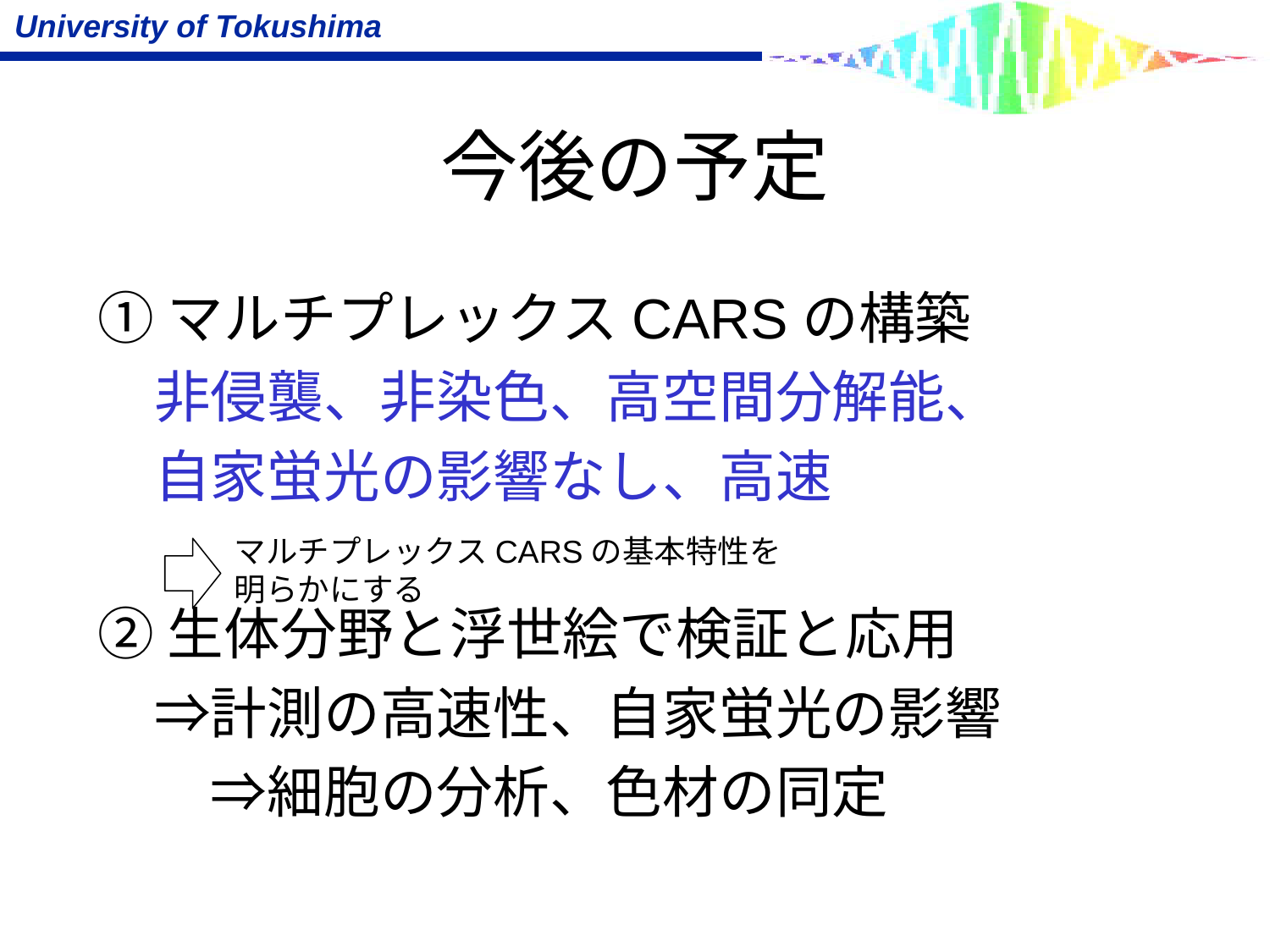

# 今後の予定
①マルチプレックスCARSの構築
　非侵襲、非染色、高空間分解能、
　自家蛍光の影響なし、高速

②生体分野と浮世絵で検証と応用
　⇒計測の高速性、自家蛍光の影響
　　⇒細胞の分析、色材の同定

マルチプレックスCARSの基本特性を明らかにする